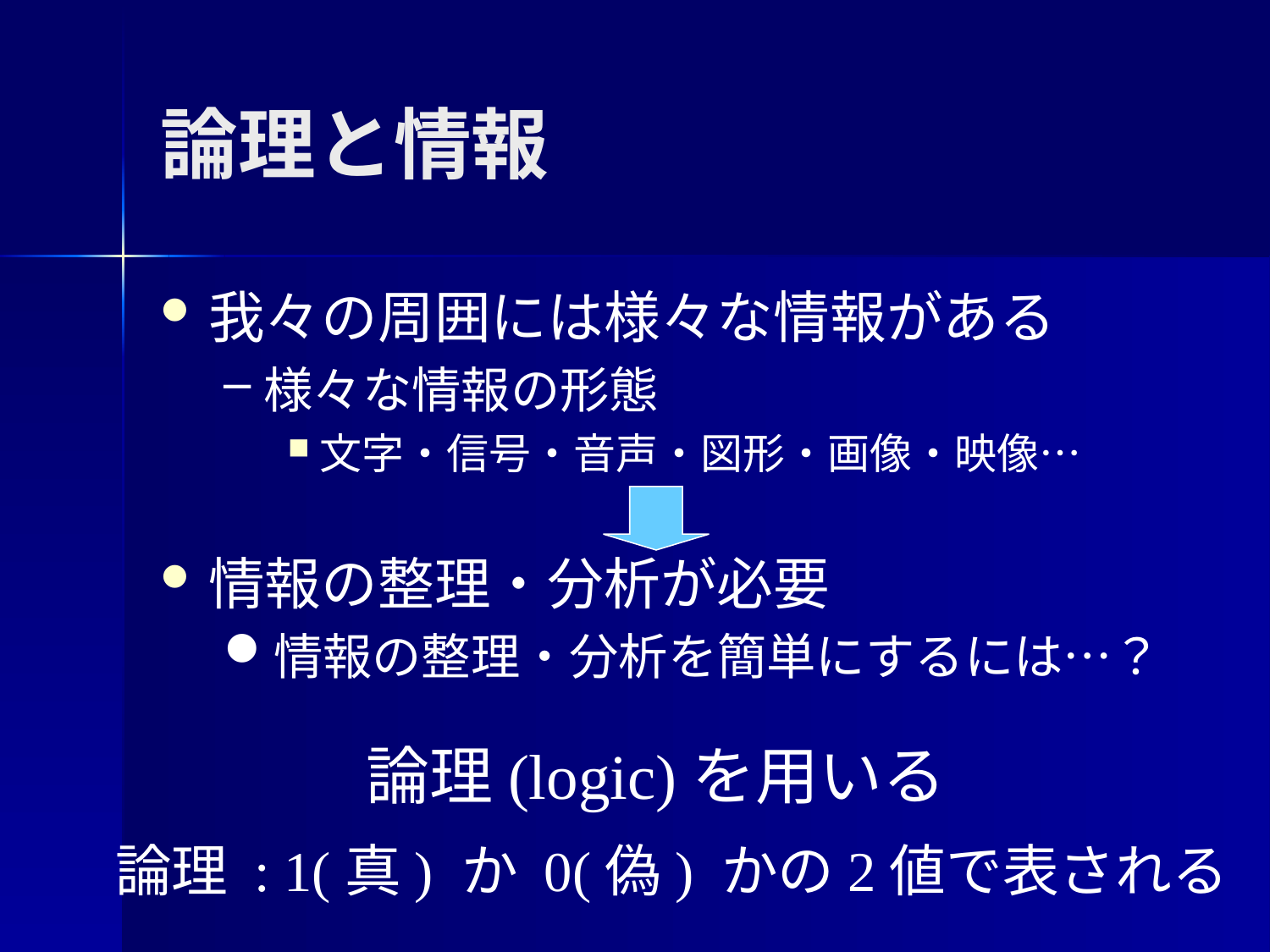

# 論理と情報
我々の周囲には様々な情報がある
様々な情報の形態
文字・信号・音声・図形・画像・映像…

情報の整理・分析が必要
情報の整理・分析を簡単にするには…？

論理(logic)を用いる
論理 : 1(真) か 0(偽) かの2値で表される